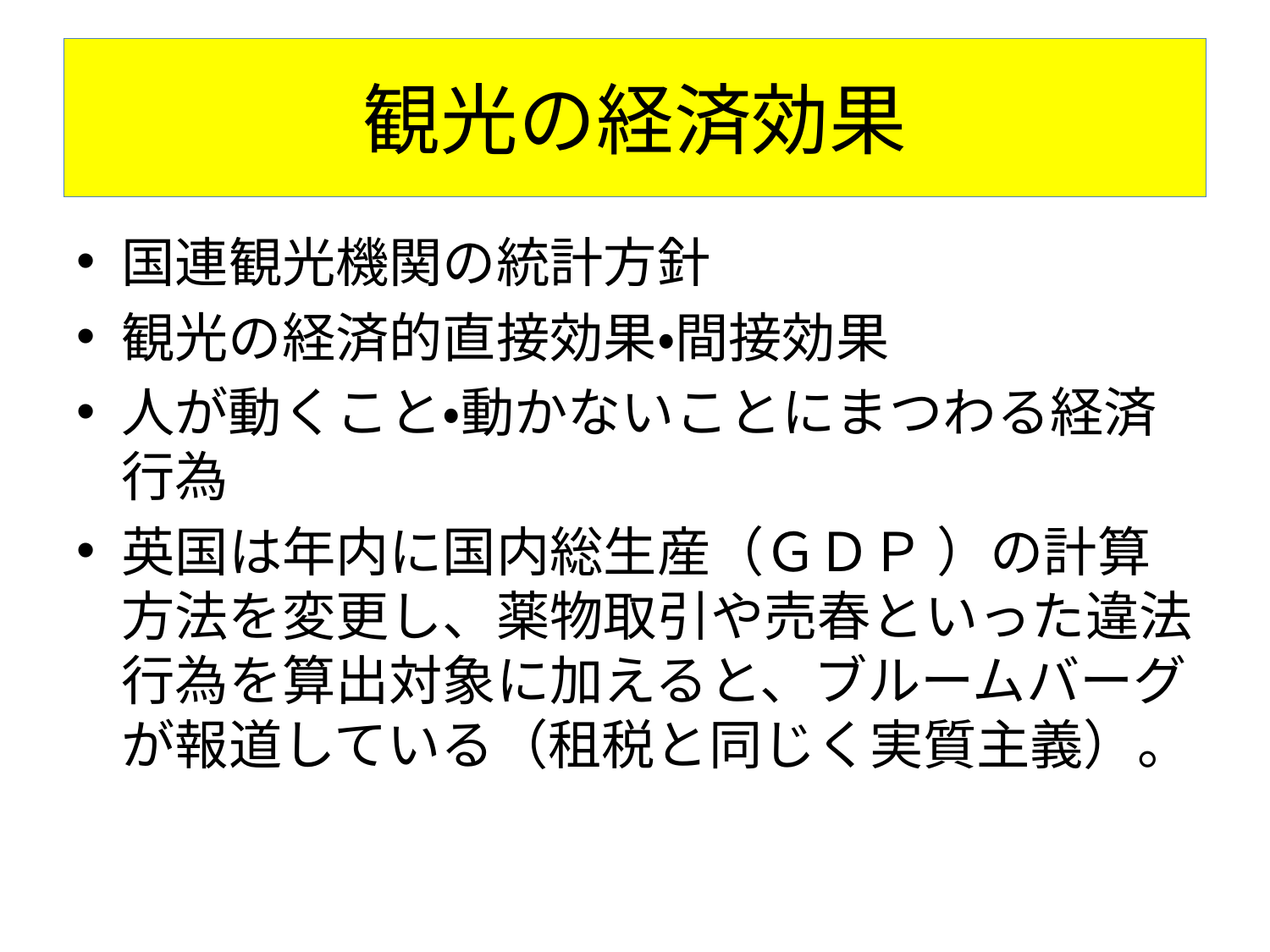

# 観光の経済効果
国連観光機関の統計方針
観光の経済的直接効果・間接効果
人が動くこと・動かないことにまつわる経済行為
英国は年内に国内総生産（ＧＤＰ ）の計算方法を変更し、薬物取引や売春といった違法行為を算出対象に加えると、ブルームバーグが報道している（租税と同じく実質主義）。